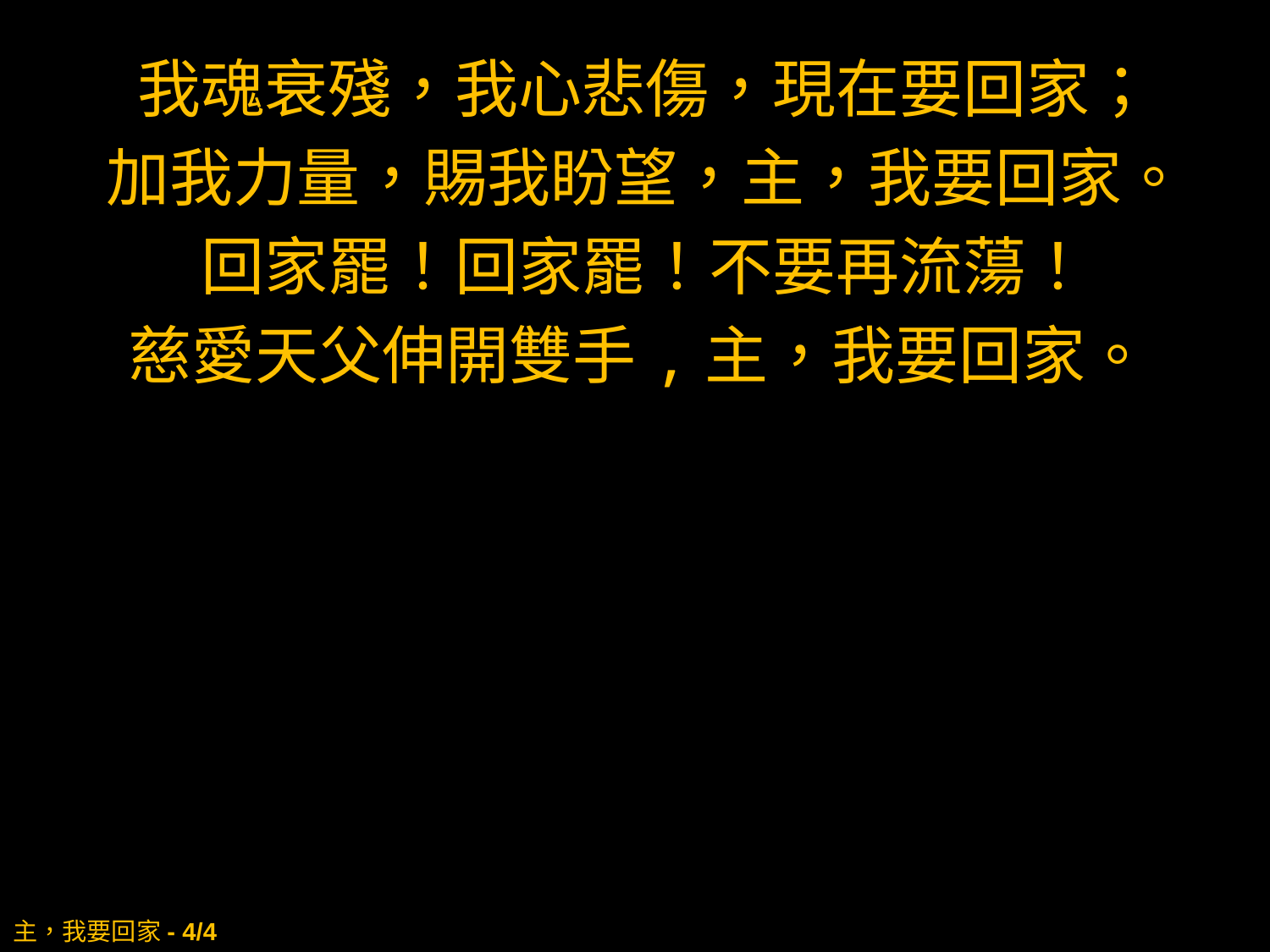

我魂衰殘，我心悲傷，現在要回家；
加我力量，賜我盼望，主，我要回家。
回家罷！回家罷！不要再流蕩！
慈愛天父伸開雙手,主，我要回家。
# 主，我要回家- 4/4